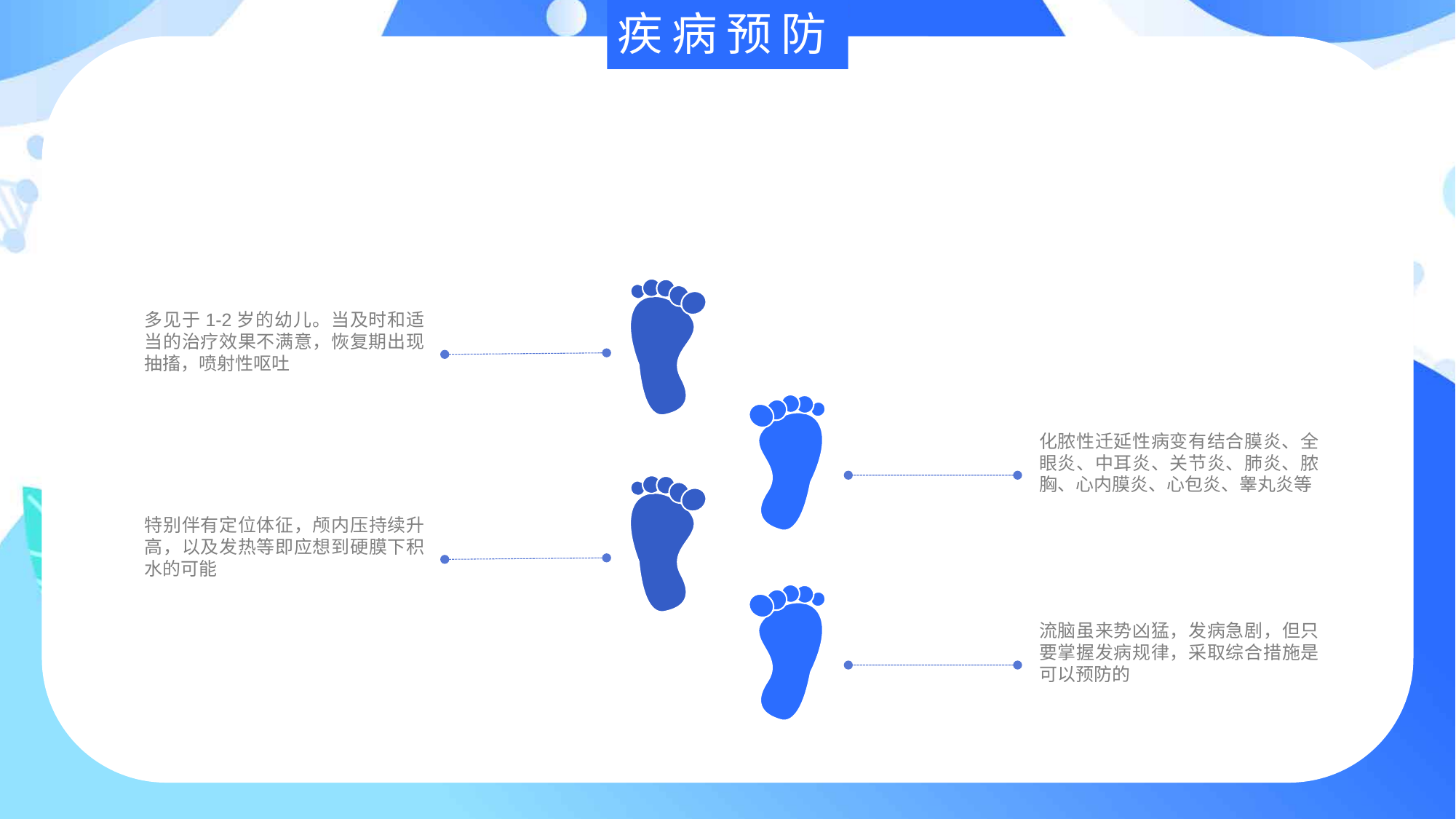

疾病预防

多见于1-2岁的幼儿。当及时和适当的治疗效果不满意，恢复期出现抽搐，喷射性呕吐

化脓性迁延性病变有结合膜炎、全眼炎、中耳炎、关节炎、肺炎、脓胸、心内膜炎、心包炎、睾丸炎等

特别伴有定位体征，颅内压持续升高，以及发热等即应想到硬膜下积水的可能

流脑虽来势凶猛，发病急剧，但只要掌握发病规律，采取综合措施是可以预防的